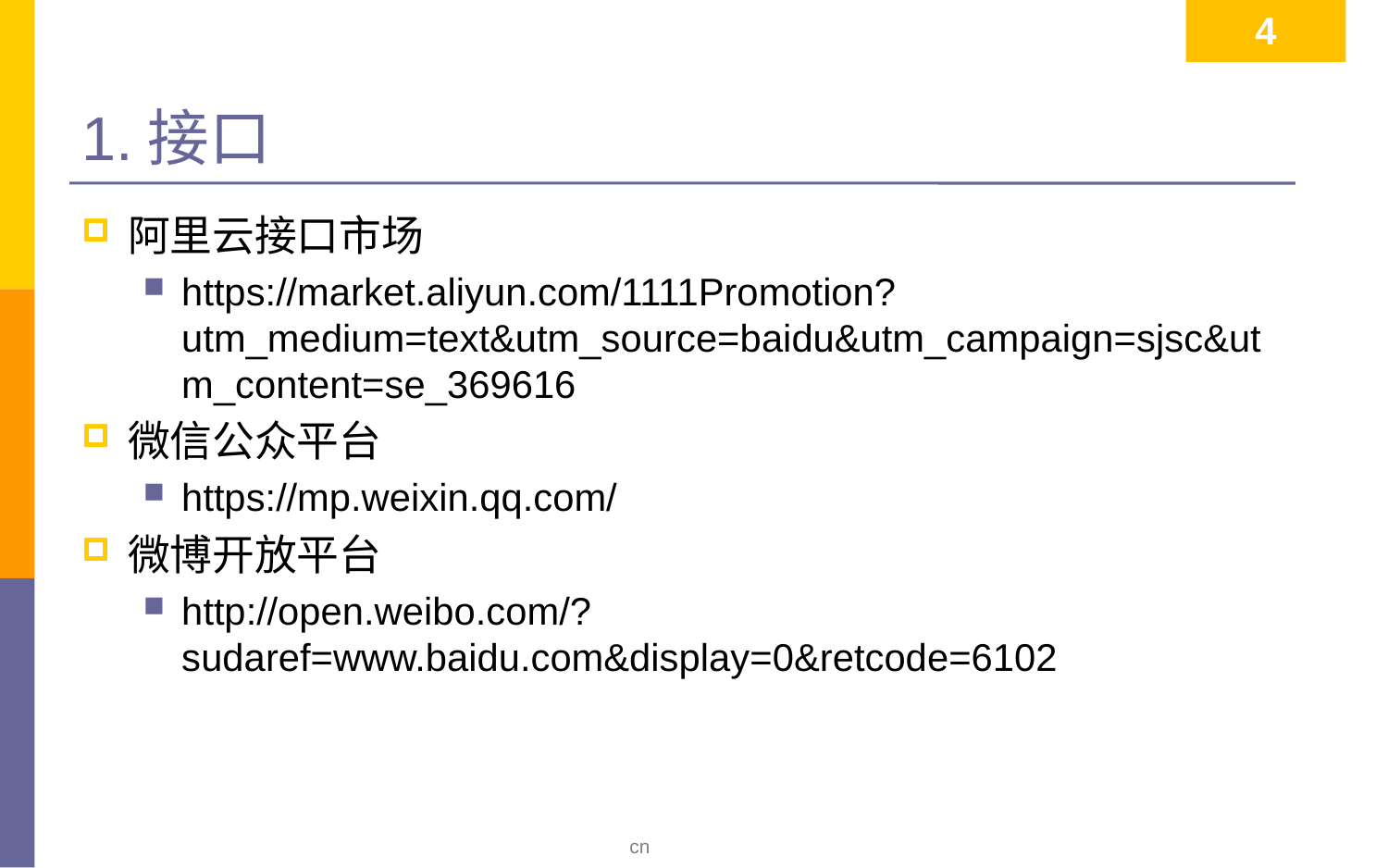

4
# 1.接口

阿里云接口市场
https://market.aliyun.com/1111Promotion?utm_medium=text&utm_source=baidu&utm_campaign=sjsc&utm_content=se_369616
微信公众平台
https://mp.weixin.qq.com/
微博开放平台
http://open.weibo.com/?sudaref=www.baidu.com&display=0&retcode=6102